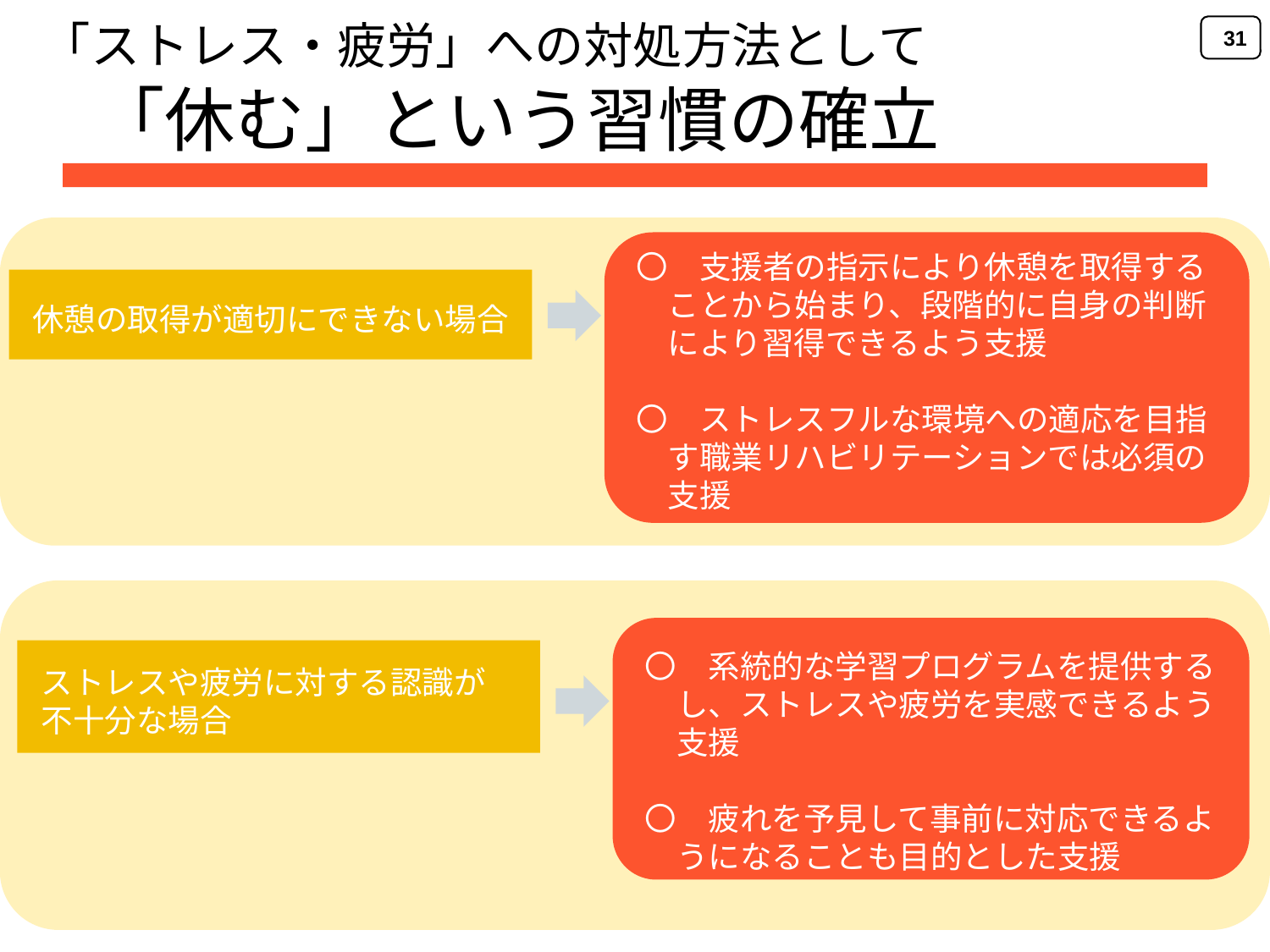

「ストレス・疲労」への対処方法として
31

# 「休む」という習慣の確立

〇　支援者の指示により休憩を取得する
　ことから始まり、段階的に自身の判断
　により習得できるよう支援

〇　ストレスフルな環境への適応を目指
　す職業リハビリテーションでは必須の
　支援

休憩の取得が適切にできない場合

〇　系統的な学習プログラムを提供する
　し、ストレスや疲労を実感できるよう
　支援

〇　疲れを予見して事前に対応できるよ
　うになることも目的とした支援
ストレスや疲労に対する認識が
不十分な場合